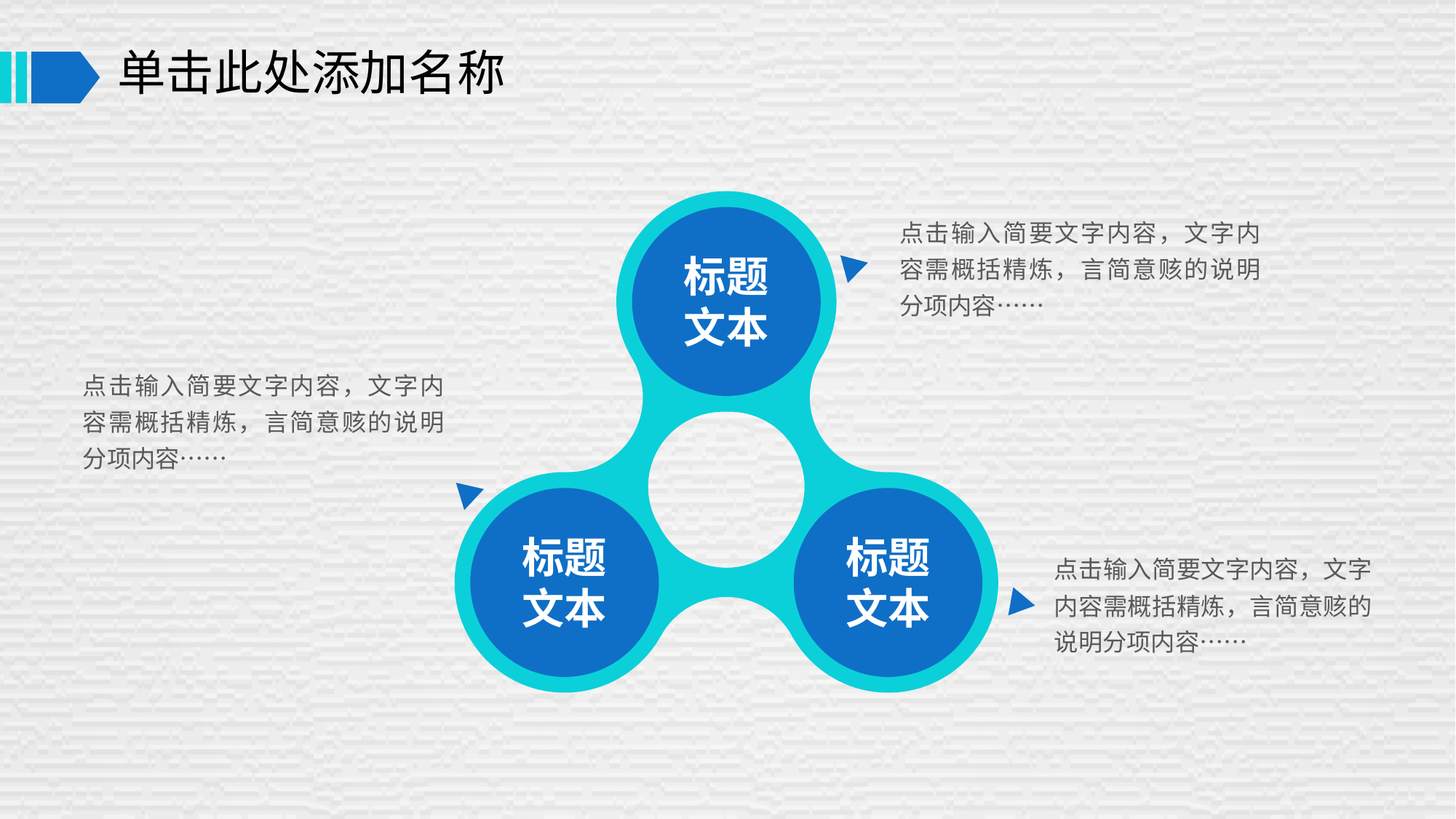

# 单击此处添加名称

点击输入简要文字内容，文字内容需概括精炼，言简意赅的说明分项内容……
标题文本

点击输入简要文字内容，文字内容需概括精炼，言简意赅的说明分项内容……

标题文本
标题文本
点击输入简要文字内容，文字内容需概括精炼，言简意赅的说明分项内容……